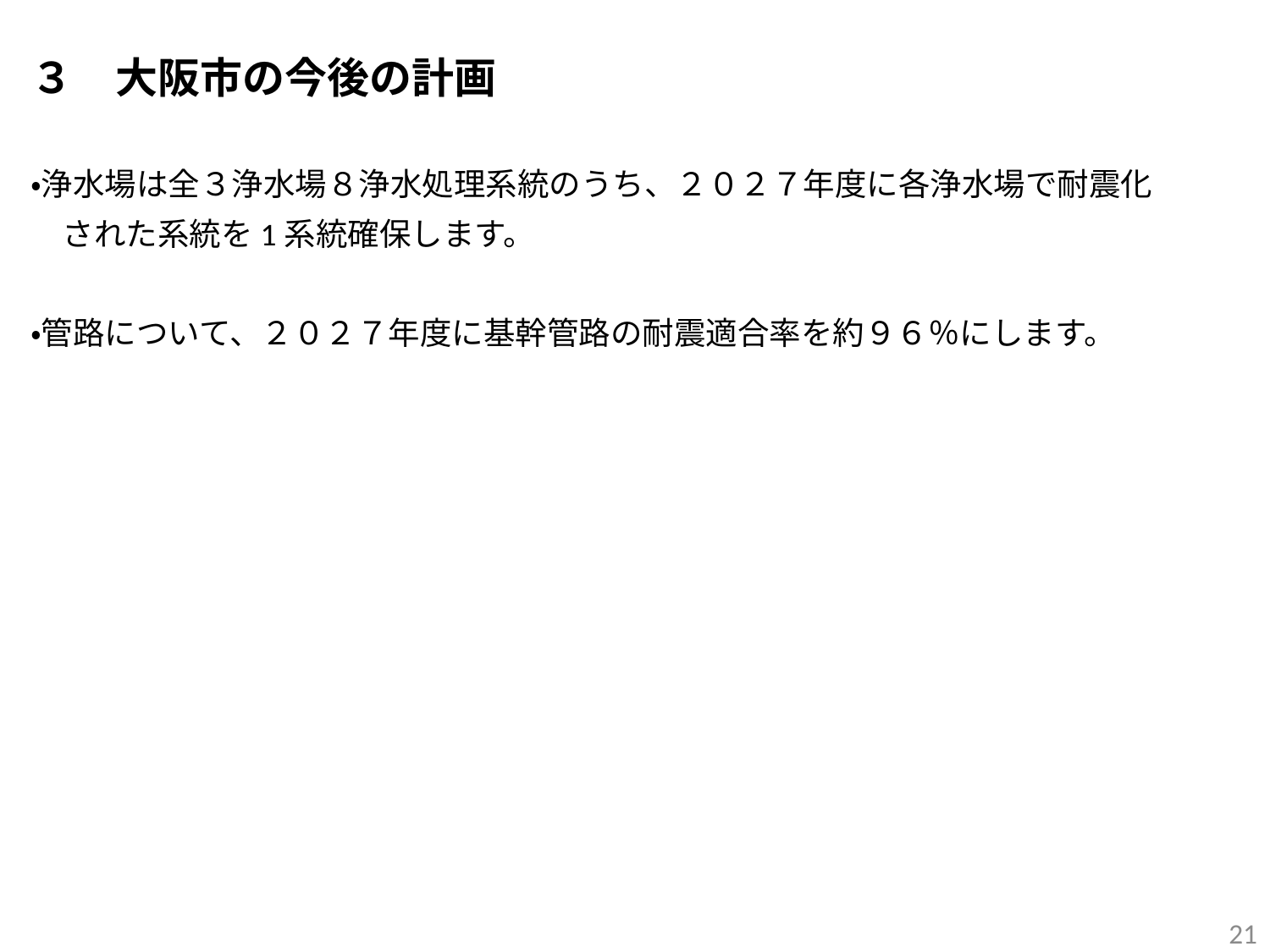

３　大阪市の今後の計画

・浄水場は全３浄水場８浄水処理系統のうち、２０２７年度に各浄水場で耐震化
　された系統を1系統確保します。

・管路について、２０２７年度に基幹管路の耐震適合率を約９６％にします。

21